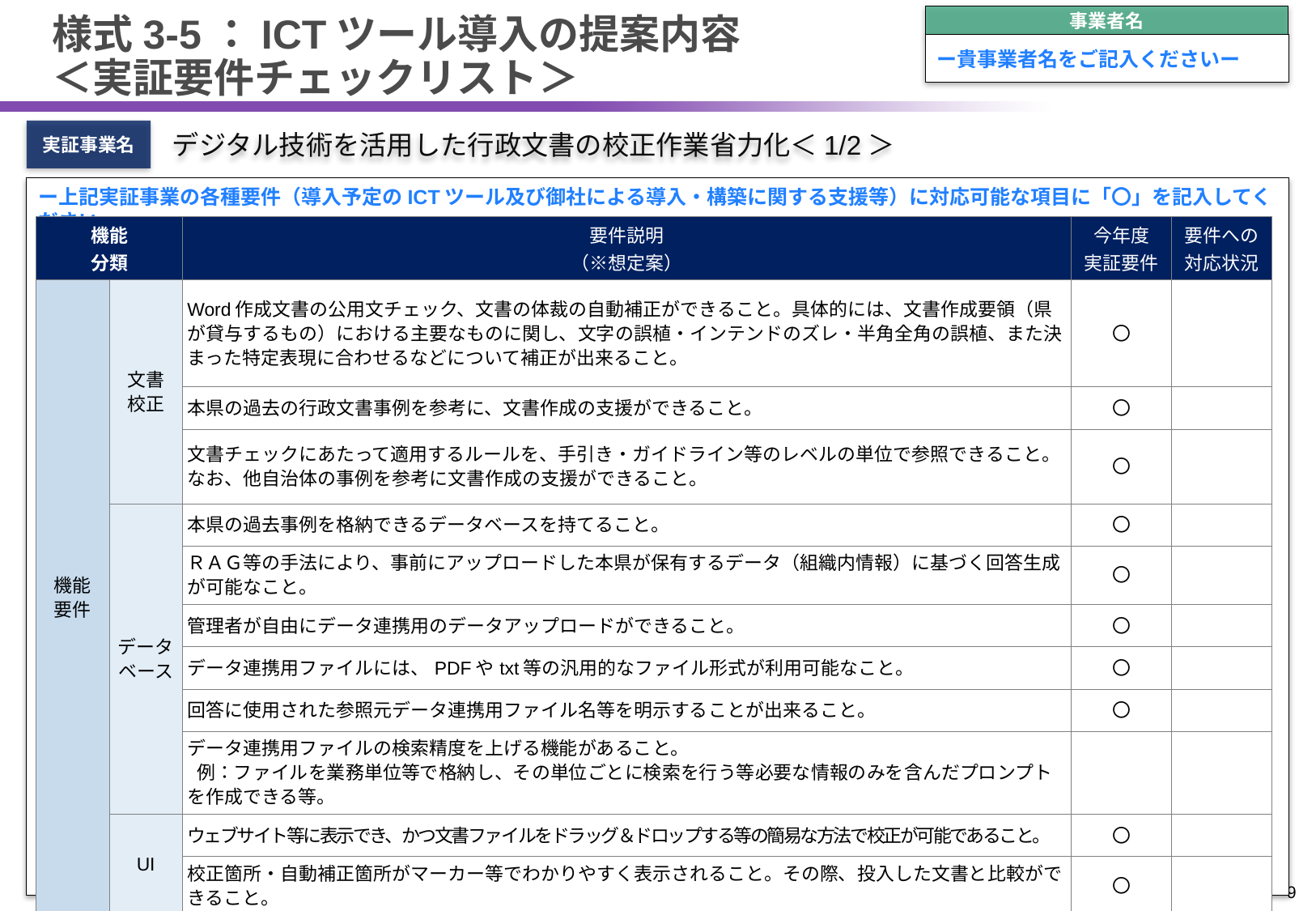

事業者名
ー貴事業者名をご記入くださいー
# 様式3-5：ICTツール導入の提案内容 ＜実証要件チェックリスト＞
実証事業名
デジタル技術を活用した行政文書の校正作業省力化＜1/2＞
ー上記実証事業の各種要件（導入予定のICTツール及び御社による導入・構築に関する支援等）に対応可能な項目に「〇」を記入してくださいー
| 機能 分類 |  | 要件説明 （※想定案） | 今年度 実証要件 | 要件への 対応状況 |
| --- | --- | --- | --- | --- |
| 機能 要件 | 文書 校正 | Word作成文書の公用文チェック、文書の体裁の自動補正ができること。具体的には、文書作成要領（県が貸与するもの）における主要なものに関し、文字の誤植・インテンドのズレ・半角全角の誤植、また決まった特定表現に合わせるなどについて補正が出来ること。 | 〇 |  |
|  |  | 本県の過去の行政文書事例を参考に、文書作成の支援ができること。 | 〇 |  |
|  |  | 文書チェックにあたって適用するルールを、手引き・ガイドライン等のレベルの単位で参照できること。なお、他自治体の事例を参考に文書作成の支援ができること。 | 〇 |  |
|  | データ ベース | 本県の過去事例を格納できるデータベースを持てること。 | 〇 |  |
|  |  | ＲＡＧ等の手法により、事前にアップロードした本県が保有するデータ（組織内情報）に基づく回答生成が可能なこと。 | 〇 |  |
|  |  | 管理者が自由にデータ連携用のデータアップロードができること。 | 〇 |  |
|  |  | データ連携用ファイルには、PDFやtxt等の汎用的なファイル形式が利用可能なこと。 | 〇 |  |
|  |  | 回答に使用された参照元データ連携用ファイル名等を明示することが出来ること。 | 〇 |  |
|  |  | データ連携用ファイルの検索精度を上げる機能があること。 例：ファイルを業務単位等で格納し、その単位ごとに検索を行う等必要な情報のみを含んだプロンプトを作成できる等。 |  |  |
|  | UI | ウェブサイト等に表示でき、かつ文書ファイルをドラッグ＆ドロップする等の簡易な方法で校正が可能であること。 | 〇 |  |
|  |  | 校正箇所・自動補正箇所がマーカー等でわかりやすく表示されること。その際、投入した文書と比較ができること。 | 〇 |  |